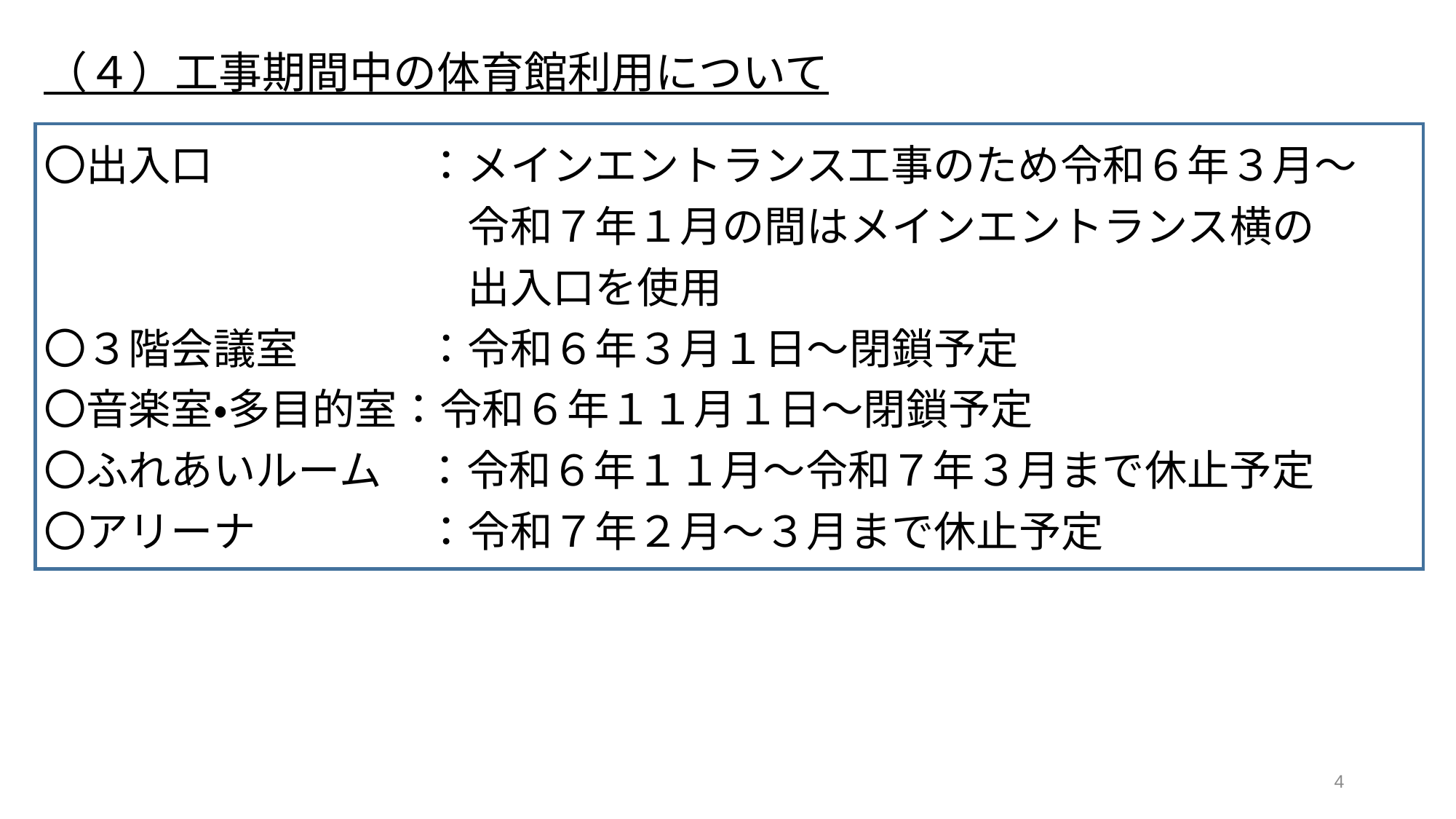

# （４）工事期間中の体育館利用について

〇出入口　　　　　：メインエントランス工事のため令和６年３月～
　　　　　　　　　　令和７年１月の間はメインエントランス横の
　　　　　　　　　　出入口を使用
〇３階会議室　　　：令和６年３月１日～閉鎖予定
〇音楽室・多目的室：令和６年１１月１日～閉鎖予定
〇ふれあいルーム　：令和６年１１月～令和７年３月まで休止予定
〇アリーナ　　　　：令和７年２月～３月まで休止予定

4